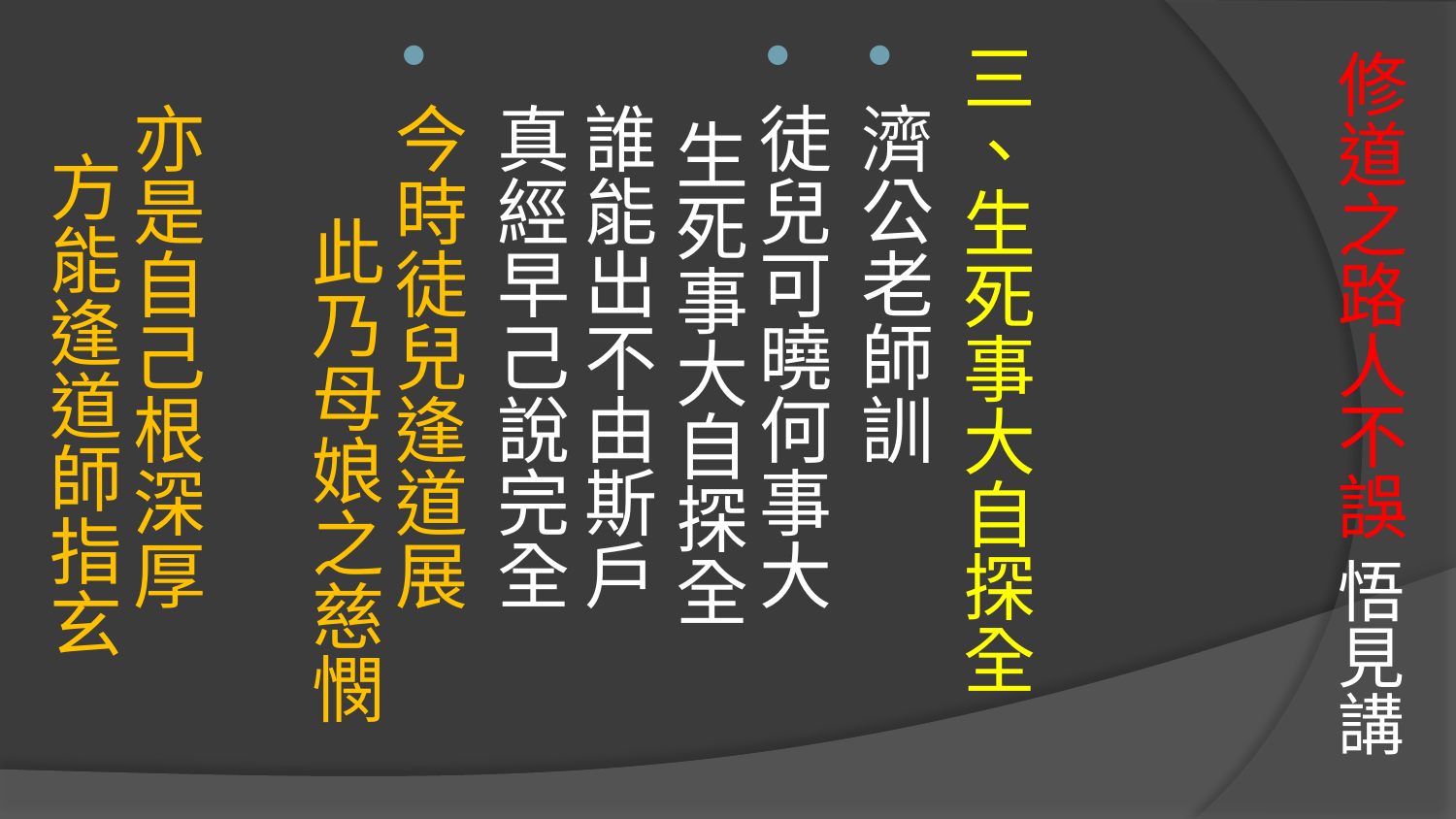

# 修道之路人不誤 悟見講
三、生死事大自探全
濟公老師訓
徒兒可曉何事大　        生死事大自探全　
誰能出不由斯戶　      真經早己說完全
今時徒兒逢道展　              此乃母娘之慈憫　
亦是自己根深厚　          方能逢道師指玄